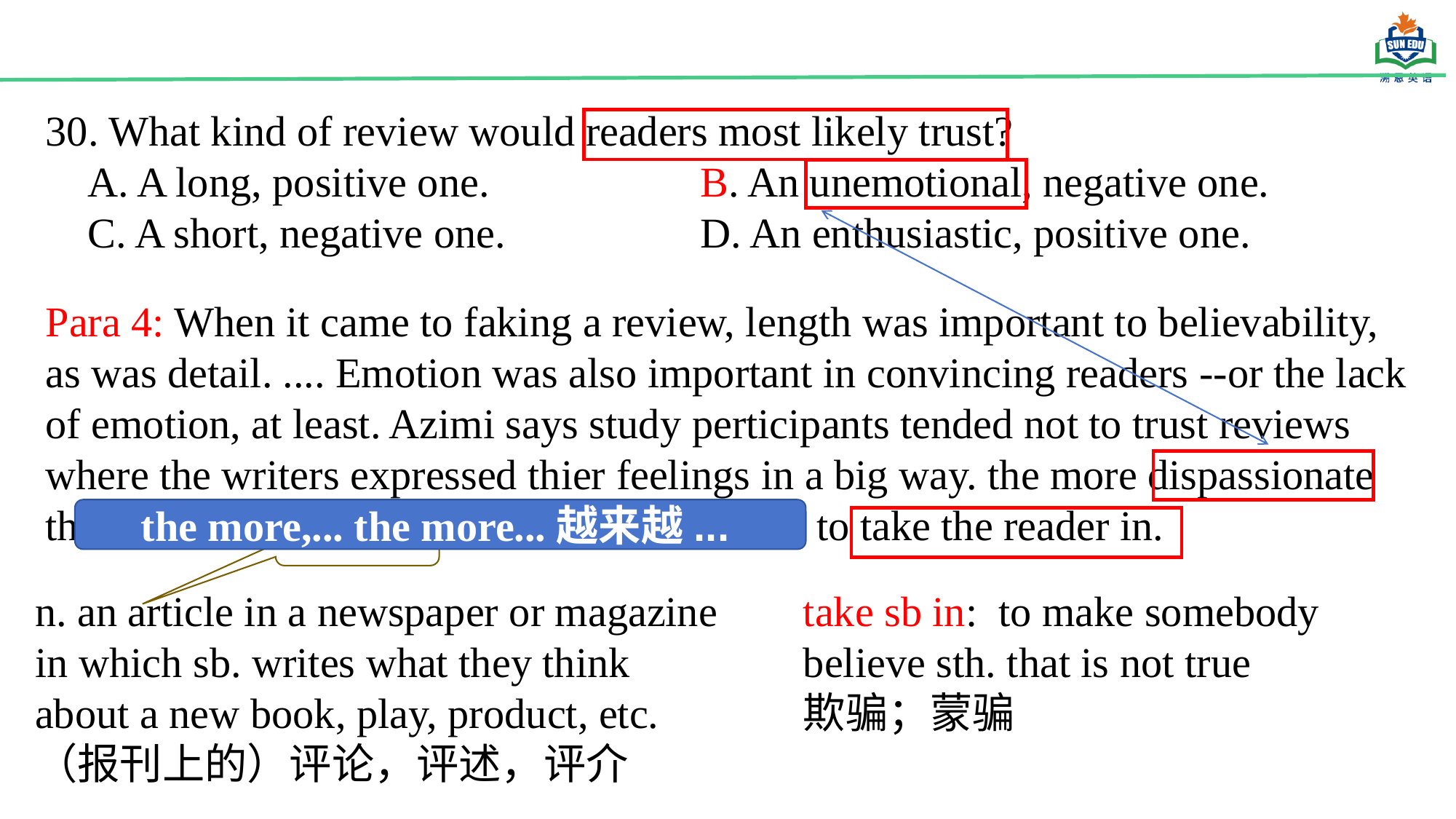

30. What kind of review would readers most likely trust?
    A. A long, positive one. 		B. An unemotional, negative one.
    C. A short, negative one. 		D. An enthusiastic, positive one.

Para 4: When it came to faking a review, length was important to believability, as was detail. .... Emotion was also important in convincing readers --or the lack of emotion, at least. Azimi says study perticipants tended not to trust reviews where the writers expressed thier feelings in a big way. the more dispassionate that negative write-up, the more likely it was to take the reader in.

the more,... the more...越来越...

take sb in:  to make somebody believe sth. that is not true
欺骗；蒙骗
n. an article in a newspaper or magazine in which sb. writes what they think about a new book, play, product, etc.（报刊上的）评论，评述，评介